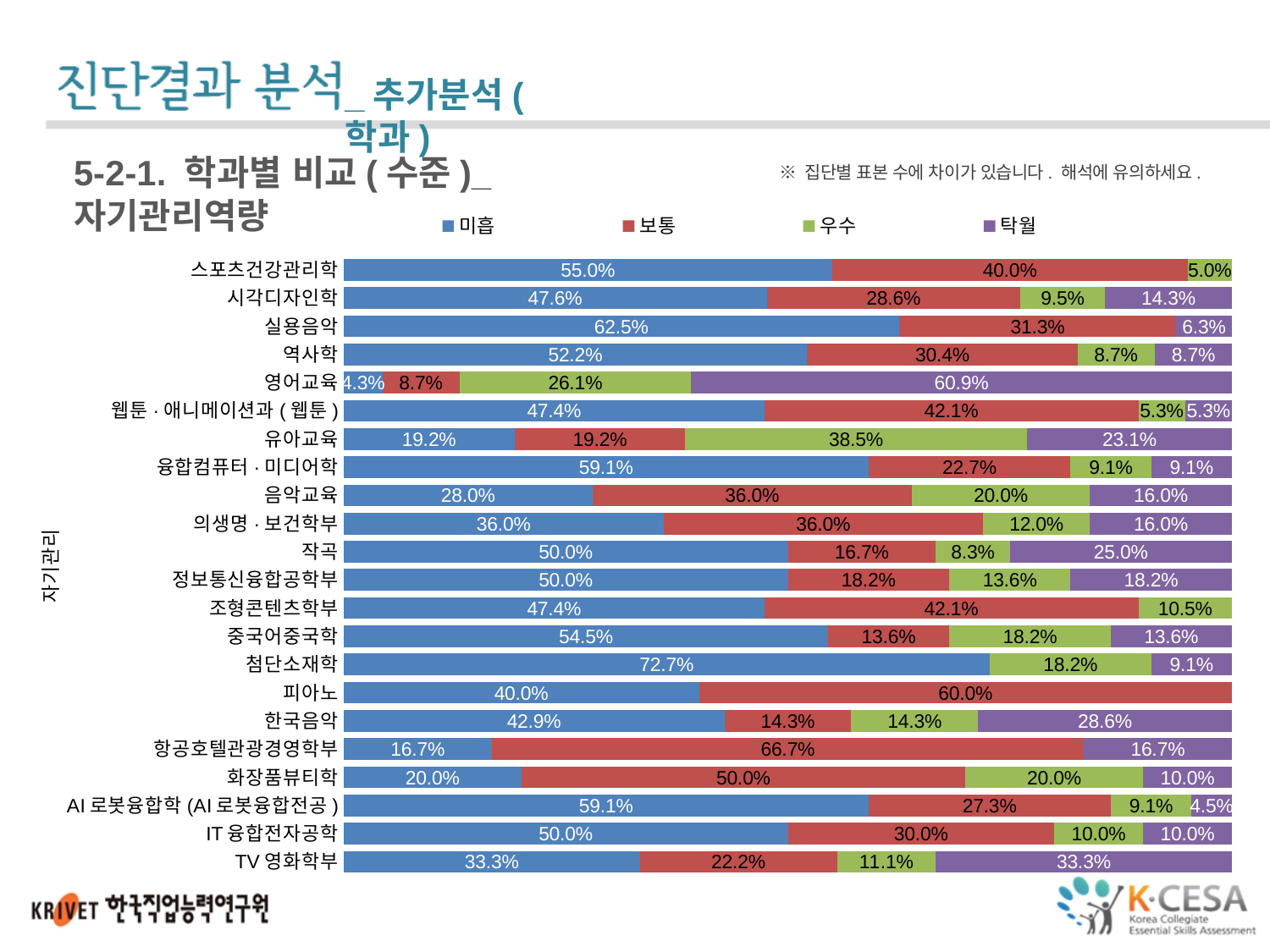

_추가분석(학과)
5-2-1. 학과별 비교(수준)_자기관리역량
※ 집단별 표본 수에 차이가 있습니다. 해석에 유의하세요.

### Chart

| Category | 미흡 | 보통 | 우수 | 탁월 |
|---|---|---|---|---|
| 스포츠건강관리학 | 0.55 | 0.4 | 0.05 | None |
| 시각디자인학 | 0.4761904761904761 | 0.2857142857142857 | 0.09523809523809523 | 0.14285714285714285 |
| 실용음악 | 0.625 | 0.3125 | None | 0.0625 |
| 역사학 | 0.5217391304347826 | 0.30434782608695654 | 0.08695652173913043 | 0.08695652173913043 |
| 영어교육 | 0.043478260869565216 | 0.08695652173913043 | 0.2608695652173913 | 0.6086956521739131 |
| 웹툰·애니메이션과(웹툰) | 0.47368421052631576 | 0.42105263157894735 | 0.05263157894736842 | 0.05263157894736842 |
| 유아교육 | 0.19230769230769235 | 0.19230769230769235 | 0.3846153846153847 | 0.23076923076923075 |
| 융합컴퓨터·미디어학 | 0.5909090909090909 | 0.22727272727272727 | 0.09090909090909091 | 0.09090909090909091 |
| 음악교육 | 0.28 | 0.36 | 0.2 | 0.16 |
| 의생명·보건학부 | 0.36 | 0.36 | 0.12 | 0.16 |
| 작곡 | 0.5 | 0.16666666666666663 | 0.08333333333333331 | 0.25 |
| 정보통신융합공학부 | 0.5 | 0.18181818181818182 | 0.13636363636363635 | 0.18181818181818182 |
| 조형콘텐츠학부 | 0.47368421052631576 | 0.42105263157894735 | 0.10526315789473684 | None |
| 중국어중국학 | 0.5454545454545454 | 0.13636363636363635 | 0.18181818181818182 | 0.13636363636363635 |
| 첨단소재학 | 0.7272727272727273 | None | 0.18181818181818182 | 0.09090909090909091 |
| 피아노 | 0.4 | 0.6 | None | None |
| 한국음악 | 0.42857142857142855 | 0.14285714285714285 | 0.14285714285714285 | 0.2857142857142857 |
| 항공호텔관광경영학부 | 0.16666666666666663 | 0.6666666666666665 | None | 0.16666666666666663 |
| 화장품뷰티학 | 0.2 | 0.5 | 0.2 | 0.1 |
| AI로봇융합학(AI로봇융합전공) | 0.5909090909090909 | 0.2727272727272727 | 0.09090909090909091 | 0.045454545454545456 |
| IT융합전자공학 | 0.5 | 0.3 | 0.1 | 0.1 |
| TV영화학부 | 0.33333333333333326 | 0.2222222222222222 | 0.1111111111111111 | 0.33333333333333326 |